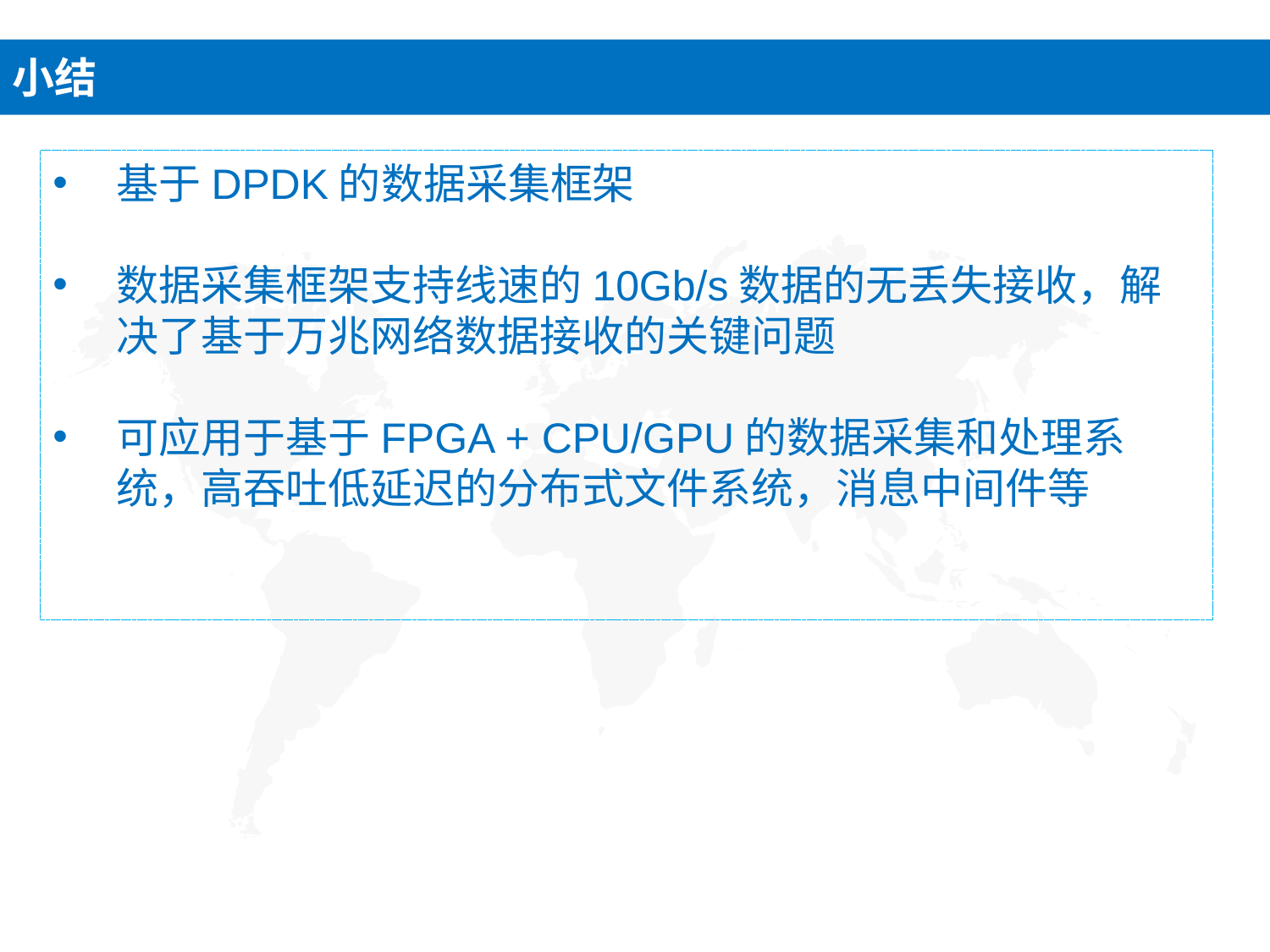

小结

基于DPDK的数据采集框架

数据采集框架支持线速的10Gb/s数据的无丢失接收，解决了基于万兆网络数据接收的关键问题

可应用于基于FPGA + CPU/GPU的数据采集和处理系统，高吞吐低延迟的分布式文件系统，消息中间件等